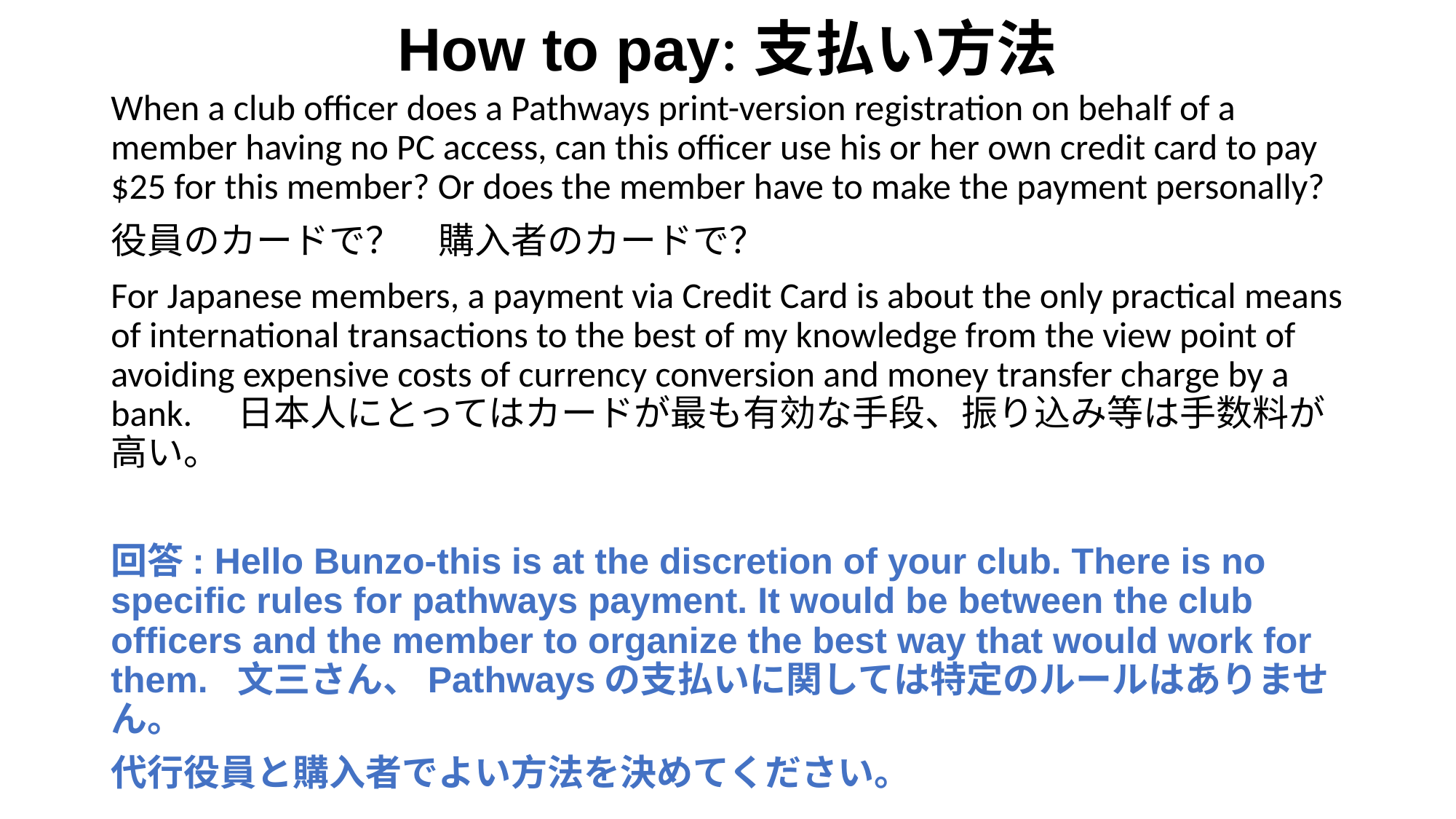

# How to pay:支払い方法
When a club officer does a Pathways print-version registration on behalf of a member having no PC access, can this officer use his or her own credit card to pay $25 for this member? Or does the member have to make the payment personally?
役員のカードで？　購入者のカードで？
For Japanese members, a payment via Credit Card is about the only practical means of international transactions to the best of my knowledge from the view point of avoiding expensive costs of currency conversion and money transfer charge by a bank.　日本人にとってはカードが最も有効な手段、振り込み等は手数料が高い。

回答: Hello Bunzo-this is at the discretion of your club. There is no specific rules for pathways payment. It would be between the club officers and the member to organize the best way that would work for them.  文三さん、Pathwaysの支払いに関しては特定のルールはありません。
代行役員と購入者でよい方法を決めてください。